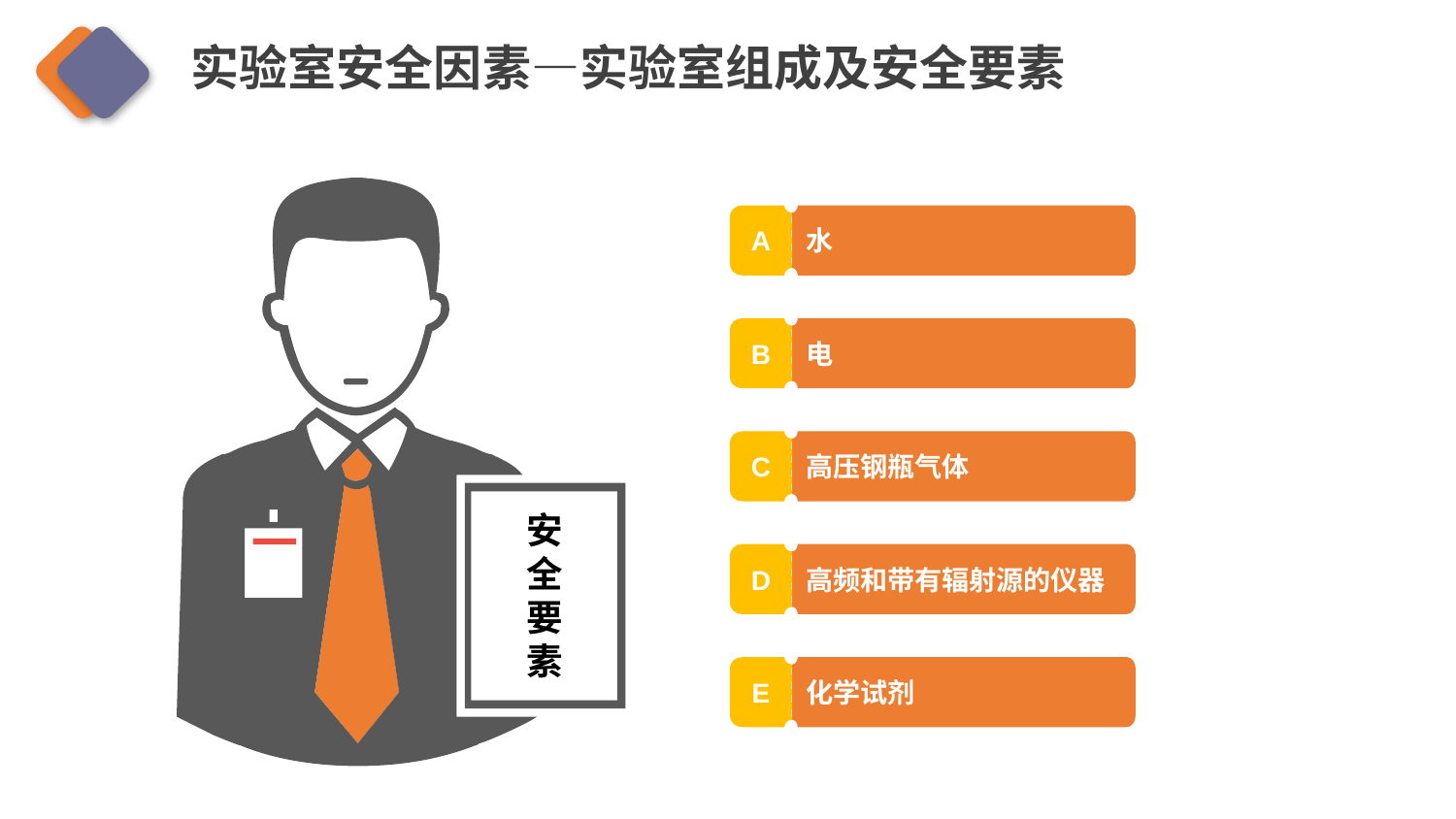

实验室安全因素—实验室组成及安全要素

安全要素
A
水
B
电
C
高压钢瓶气体
D
高频和带有辐射源的仪器
E
化学试剂